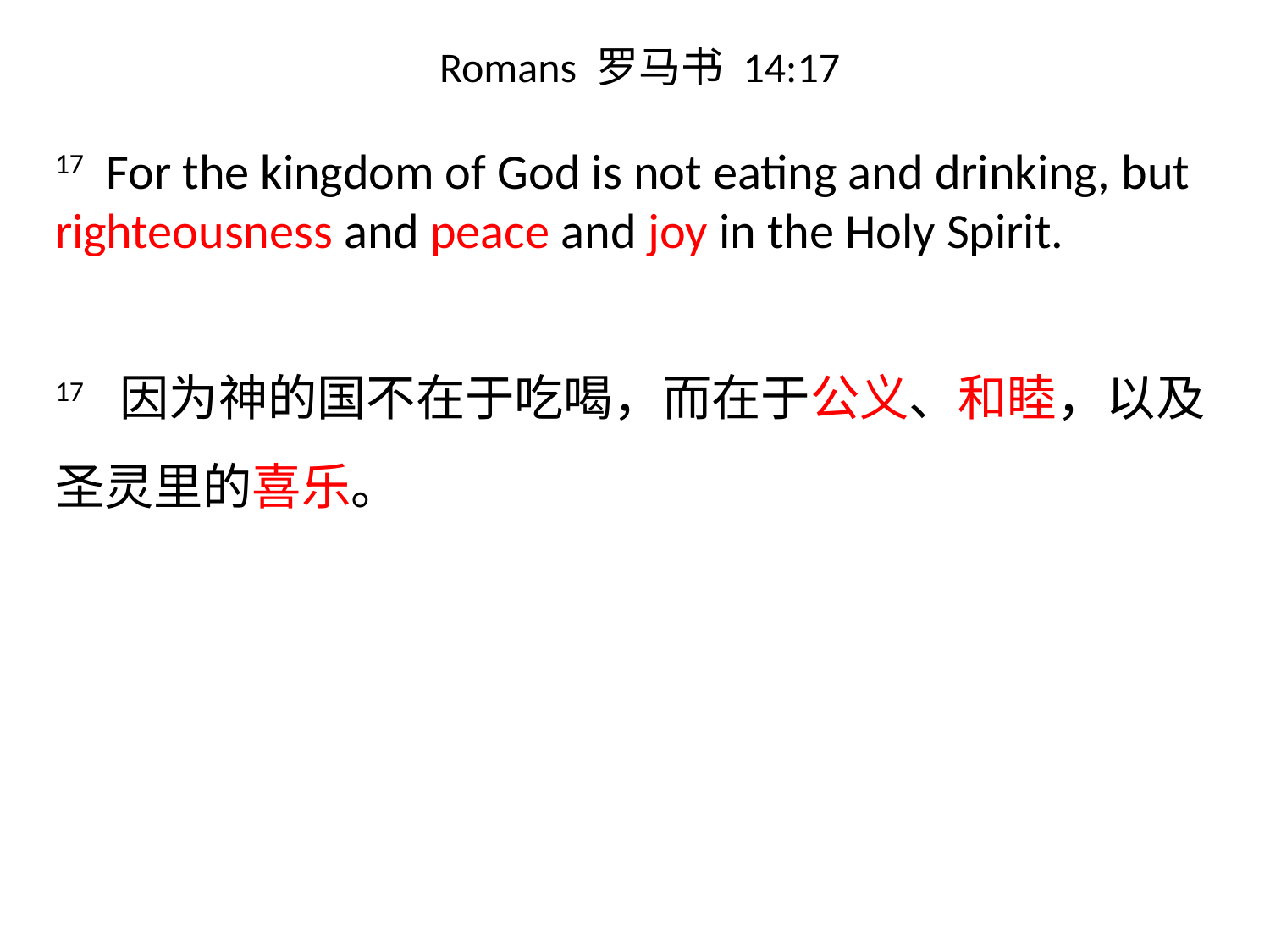

# Romans 罗马书 14:17
17  For the kingdom of God is not eating and drinking, but righteousness and peace and joy in the Holy Spirit.

17   因为神的国不在于吃喝，而在于公义、和睦，以及圣灵里的喜乐。